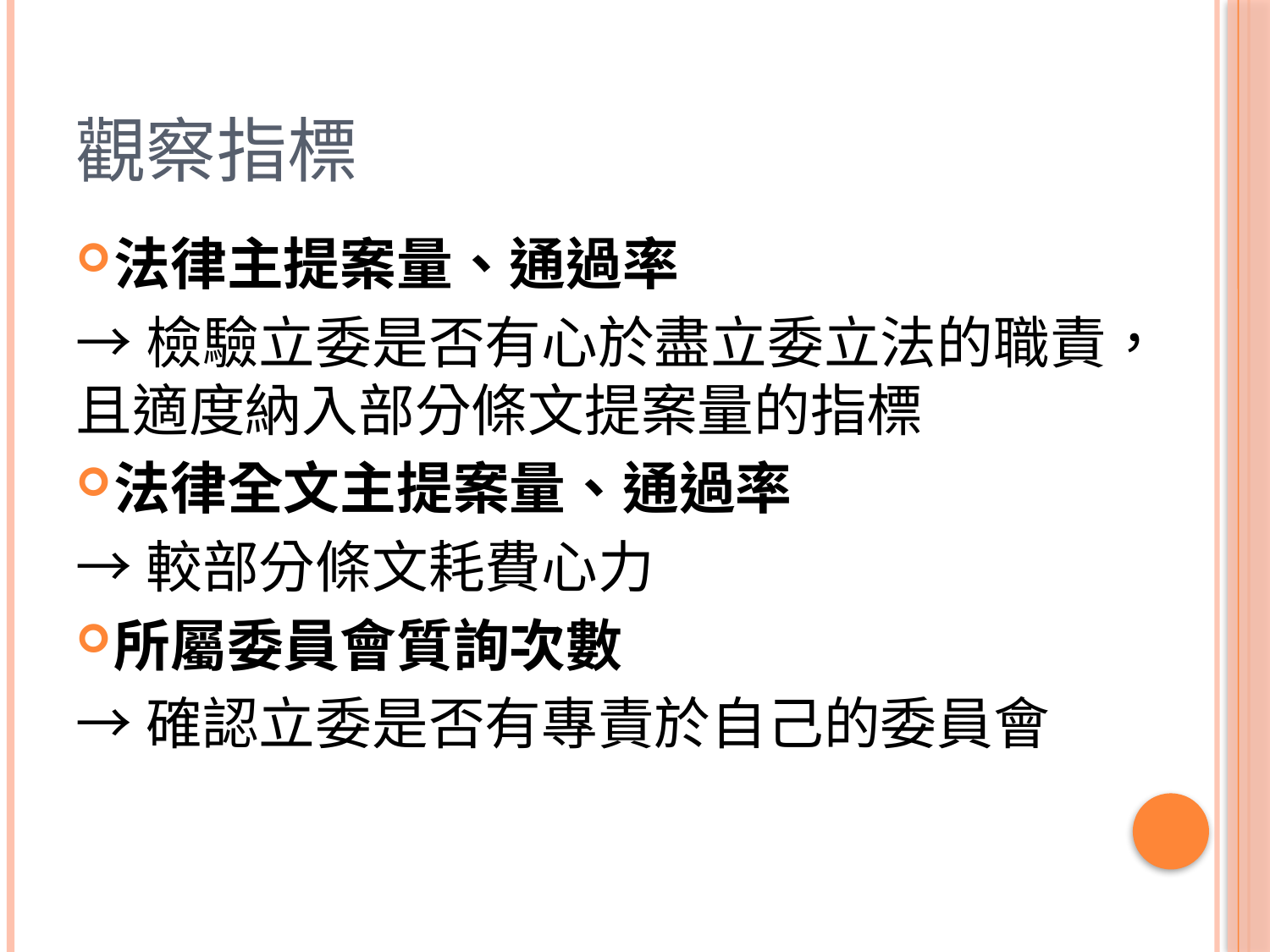

# 觀察指標
法律主提案量、通過率
→檢驗立委是否有心於盡立委立法的職責，且適度納入部分條文提案量的指標
法律全文主提案量、通過率
→較部分條文耗費心力
所屬委員會質詢次數
→確認立委是否有專責於自己的委員會